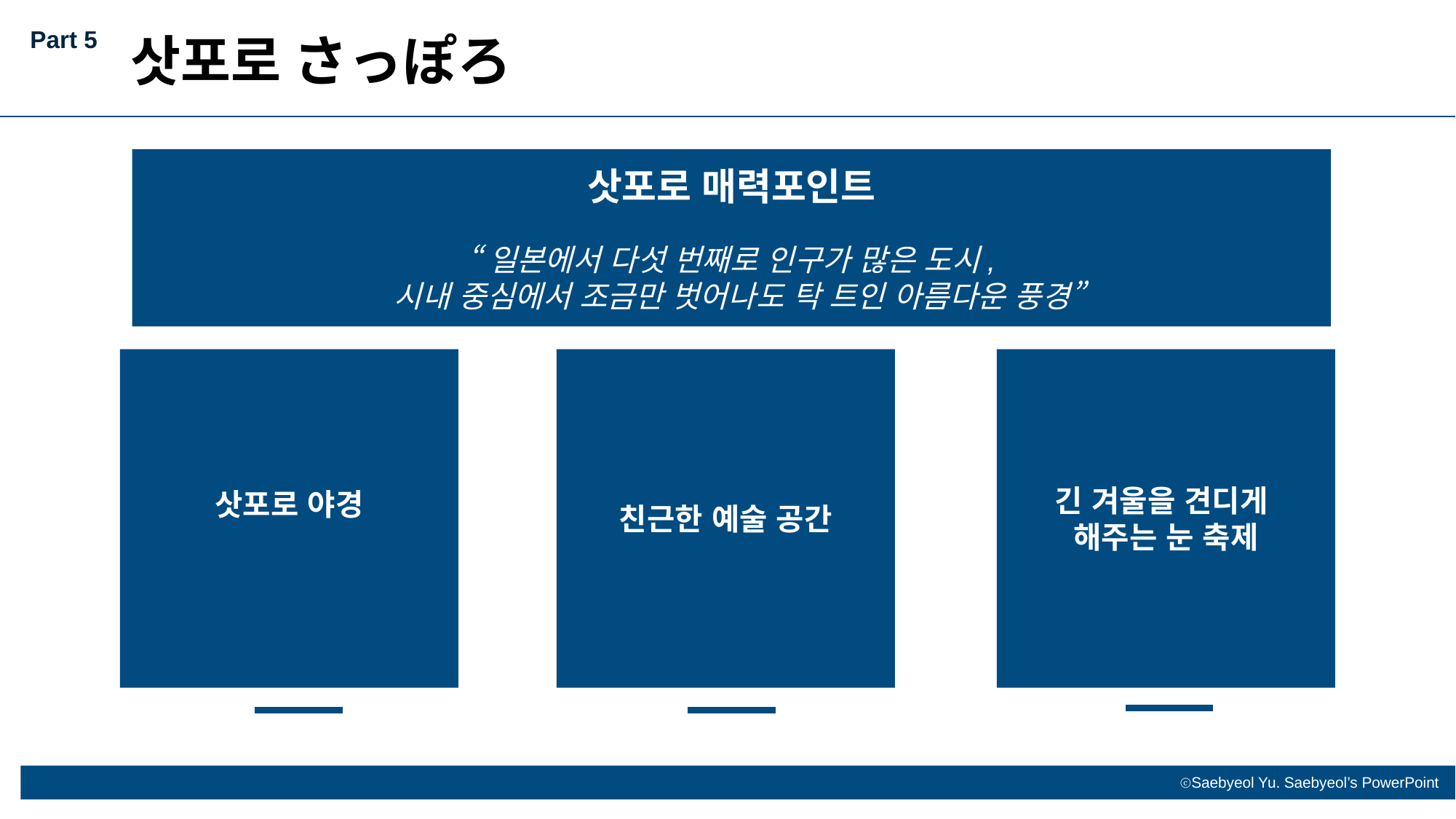

Part 5
삿포로 さっぽろ
삿포로 매력포인트

“일본에서 다섯 번째로 인구가 많은 도시,
 시내 중심에서 조금만 벗어나도 탁 트인 아름다운 풍경”

친근한 예술 공간
긴 겨울을 견디게
해주는 눈 축제
삿포로 야경